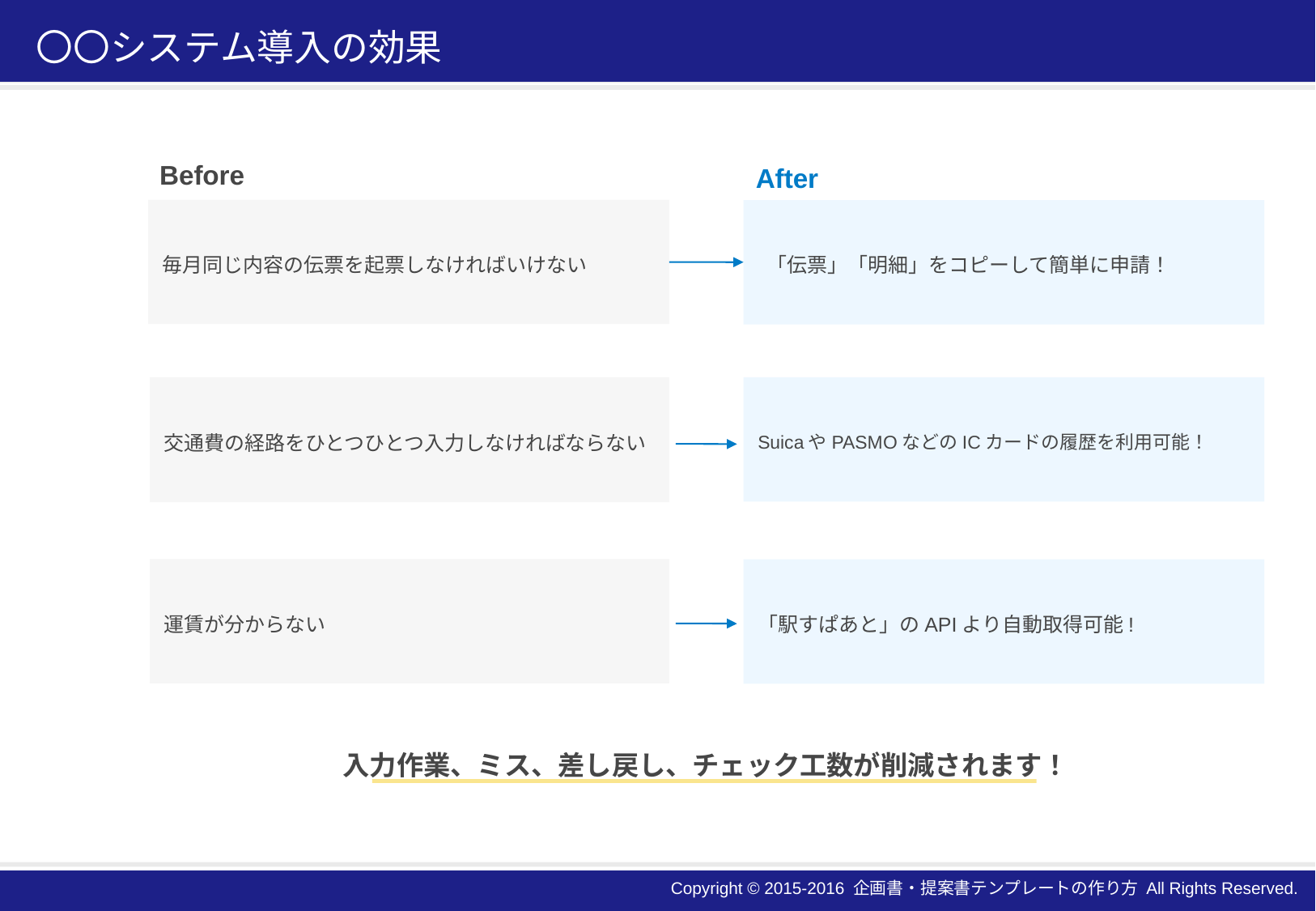

# 〇〇システム導入の効果
Before
After
毎月同じ内容の伝票を起票しなければいけない
 「伝票」「明細」をコピーして簡単に申請！
SuicaやPASMOなどのICカードの履歴を利用可能！
交通費の経路をひとつひとつ入力しなければならない
運賃が分からない
「駅すぱあと」のAPIより自動取得可能!
入力作業、ミス、差し戻し、チェック工数が削減されます！